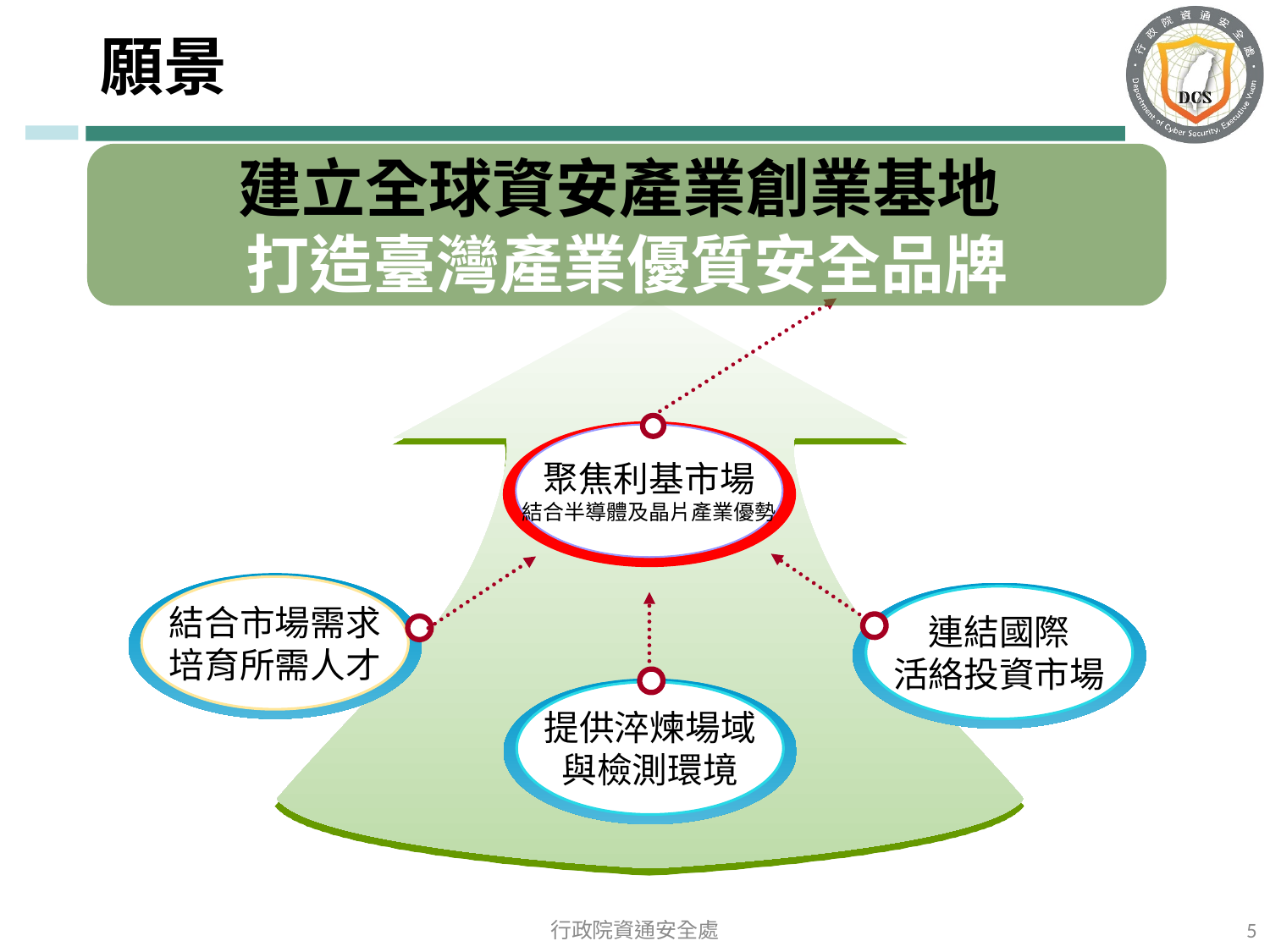

# 願景
建立全球資安產業創業基地
打造臺灣產業優質安全品牌

聚焦利基市場
結合半導體及晶片產業優勢

結合市場需求
培育所需人才

連結國際
活絡投資市場

提供淬煉場域
與檢測環境
5
行政院資通安全處